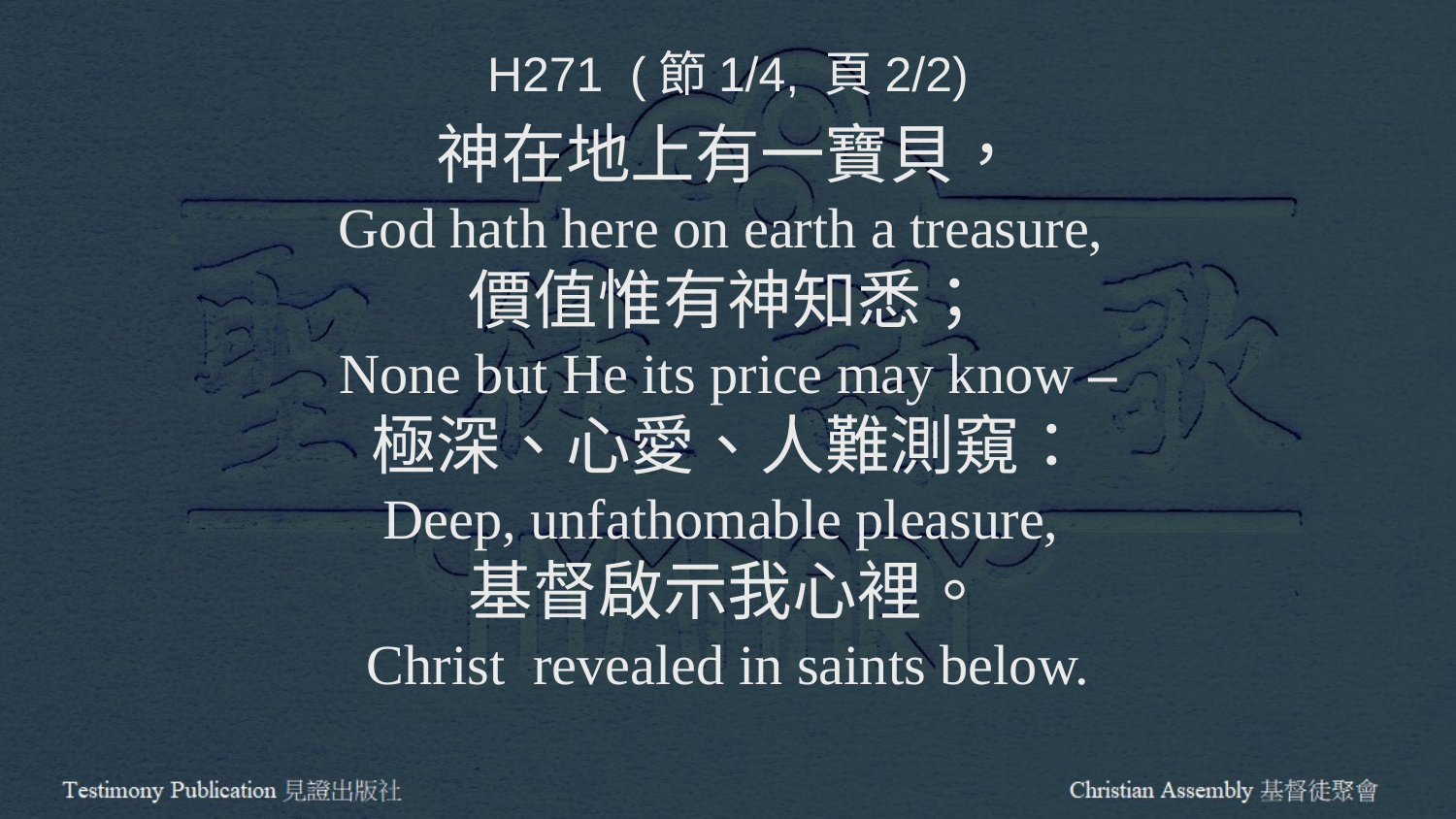

H271  (節1/4, 頁2/2)
神在地上有一寶貝，
God hath here on earth a treasure,
價值惟有神知悉；
None but He its price may know –
極深、心愛、人難測窺：
Deep, unfathomable pleasure,
基督啟示我心裡。
Christ  revealed in saints below.